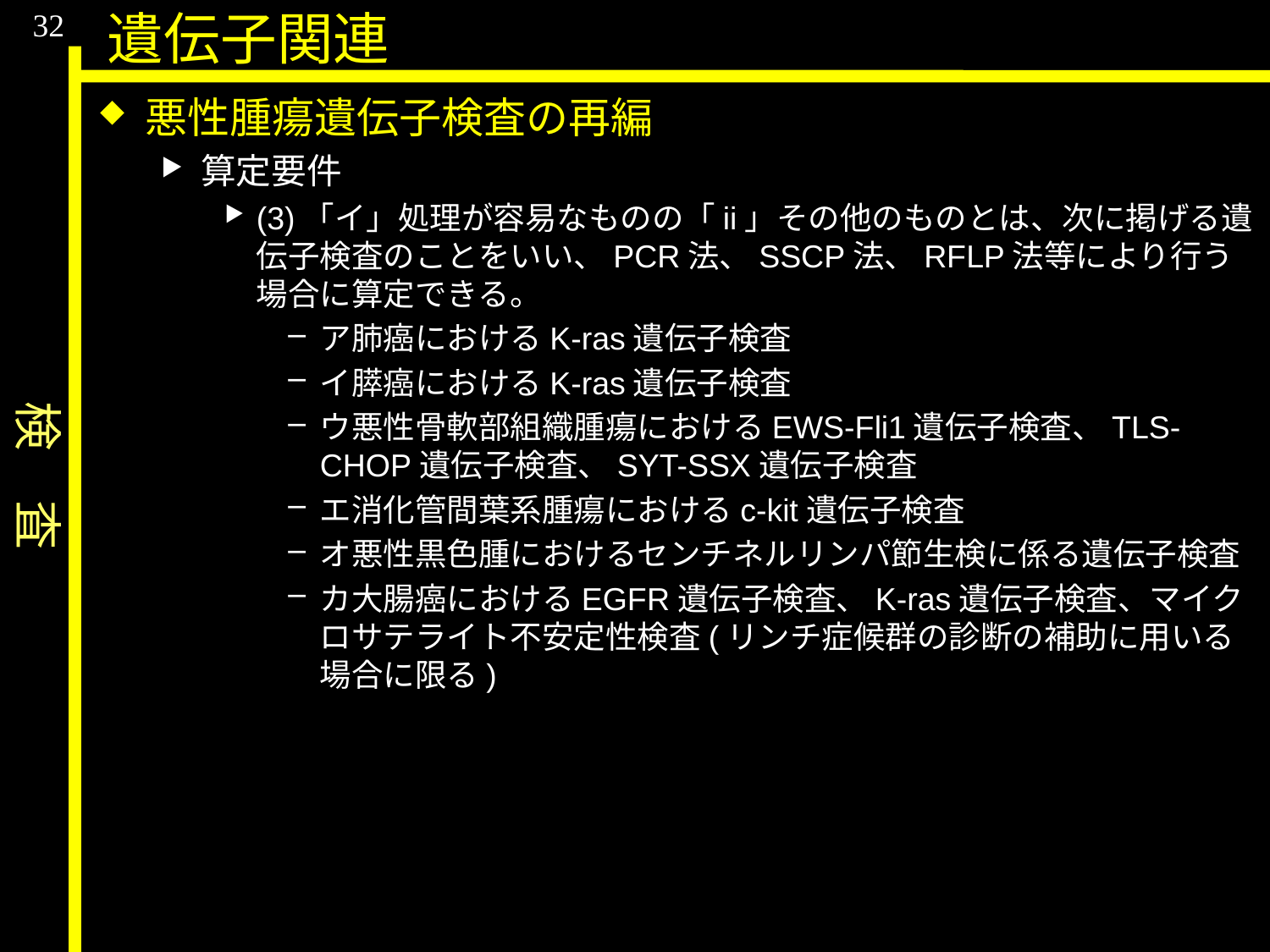

検　査
32
遺伝子関連

悪性腫瘍遺伝子検査の再編
算定要件
(3)「イ」処理が容易なものの「ii」その他のものとは、次に掲げる遺伝子検査のことをいい、PCR法、SSCP法、RFLP法等により行う場合に算定できる。
ア肺癌におけるK-ras遺伝子検査
イ膵癌におけるK-ras遺伝子検査
ウ悪性骨軟部組織腫瘍におけるEWS-Fli1遺伝子検査、TLS-CHOP遺伝子検査、SYT-SSX遺伝子検査
エ消化管間葉系腫瘍におけるc-kit遺伝子検査
オ悪性黒色腫におけるセンチネルリンパ節生検に係る遺伝子検査
カ大腸癌におけるEGFR遺伝子検査、K-ras遺伝子検査、マイクロサテライト不安定性検査(リンチ症候群の診断の補助に用いる場合に限る)